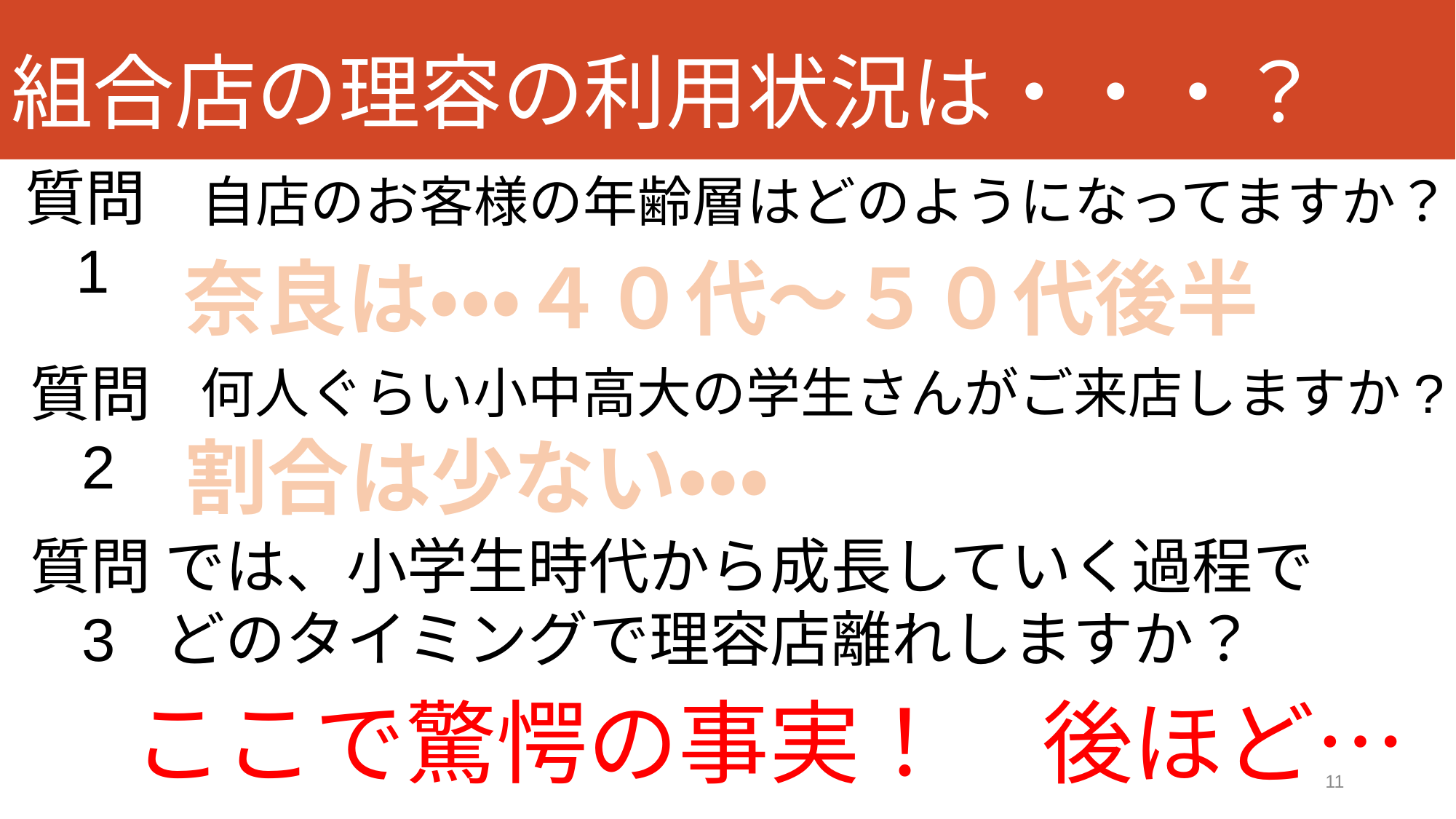

# 組合店の理容の利用状況は・・・？
質問1
自店のお客様の年齢層はどのようになってますか？
奈良は・・・４０代～５０代後半
質問2
何人ぐらい小中高大の学生さんがご来店しますか?
割合は少ない・・・
質問3
では、小学生時代から成長していく過程で
どのタイミングで理容店離れしますか？
ここで驚愕の事実！　後ほど…
11